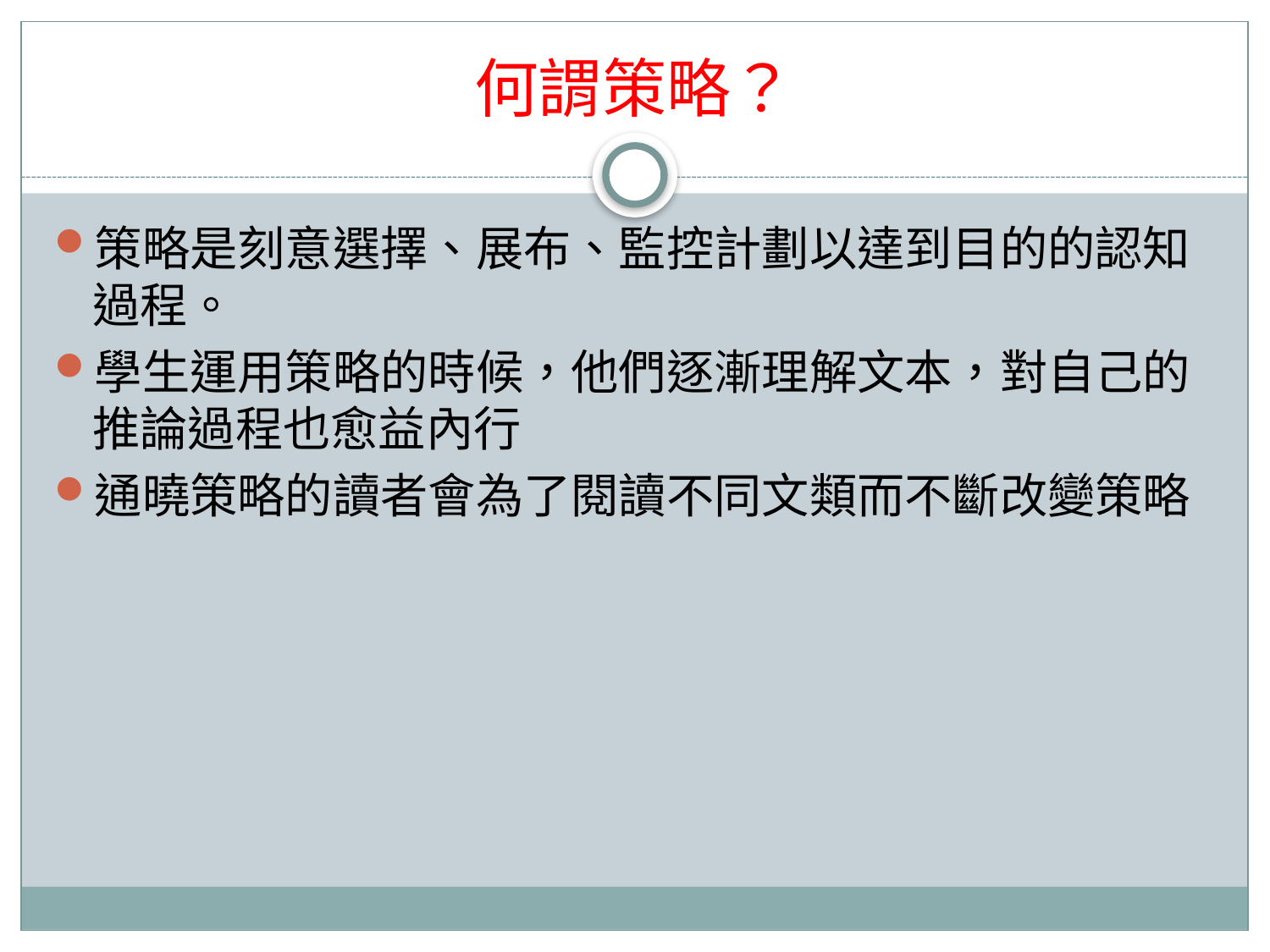

# 何謂策略？
策略是刻意選擇、展布、監控計劃以達到目的的認知過程。
學生運用策略的時候，他們逐漸理解文本，對自己的推論過程也愈益內行
通曉策略的讀者會為了閱讀不同文類而不斷改變策略